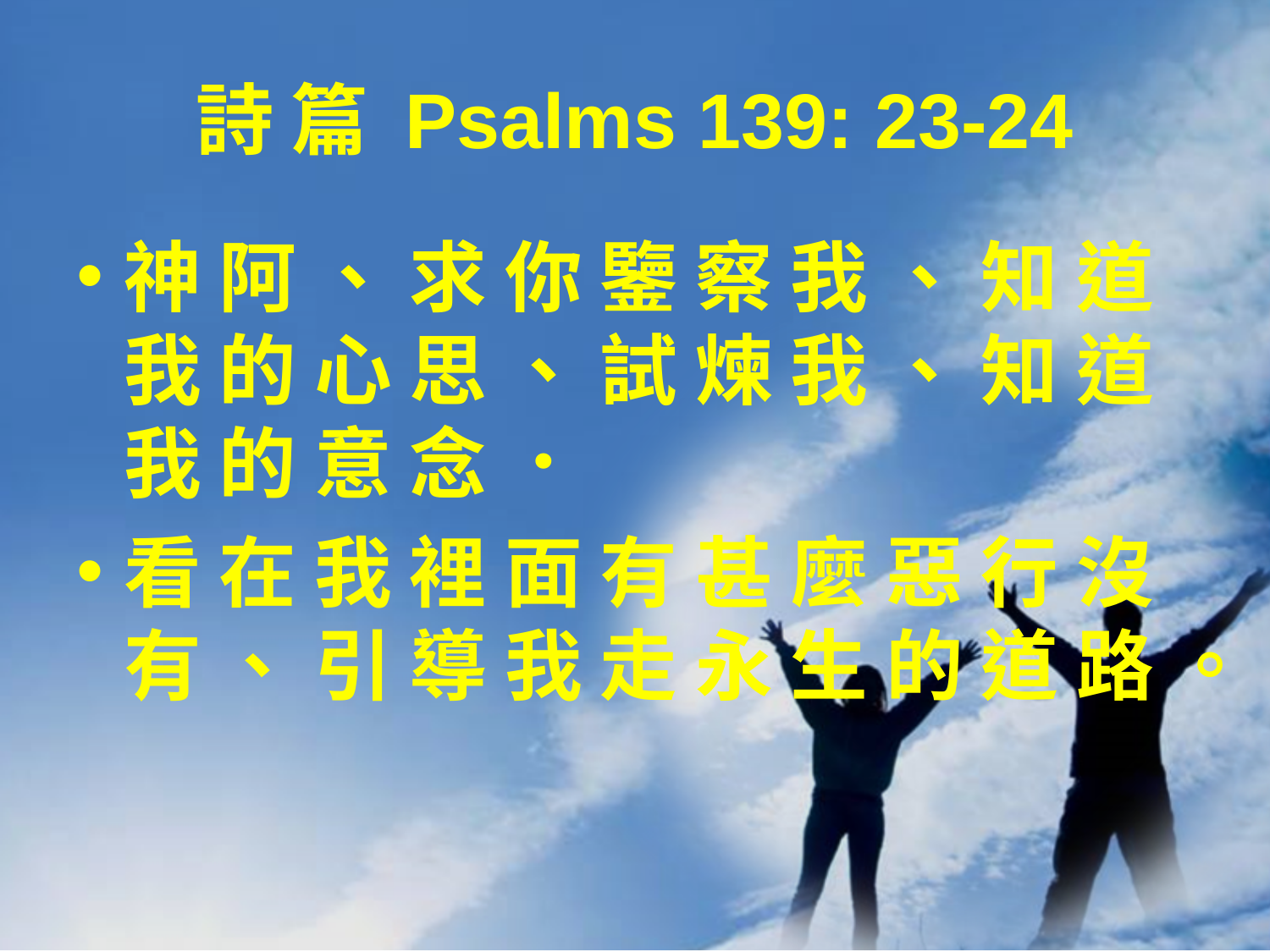

# 詩 篇 Psalms 139: 23-24
神 阿 、 求 你 鑒 察 我 、 知 道 我 的 心 思 、 試 煉 我 、 知 道 我 的 意 念 ．
看 在 我 裡 面 有 甚 麼 惡 行 沒 有 、 引 導 我 走 永 生 的 道 路 。